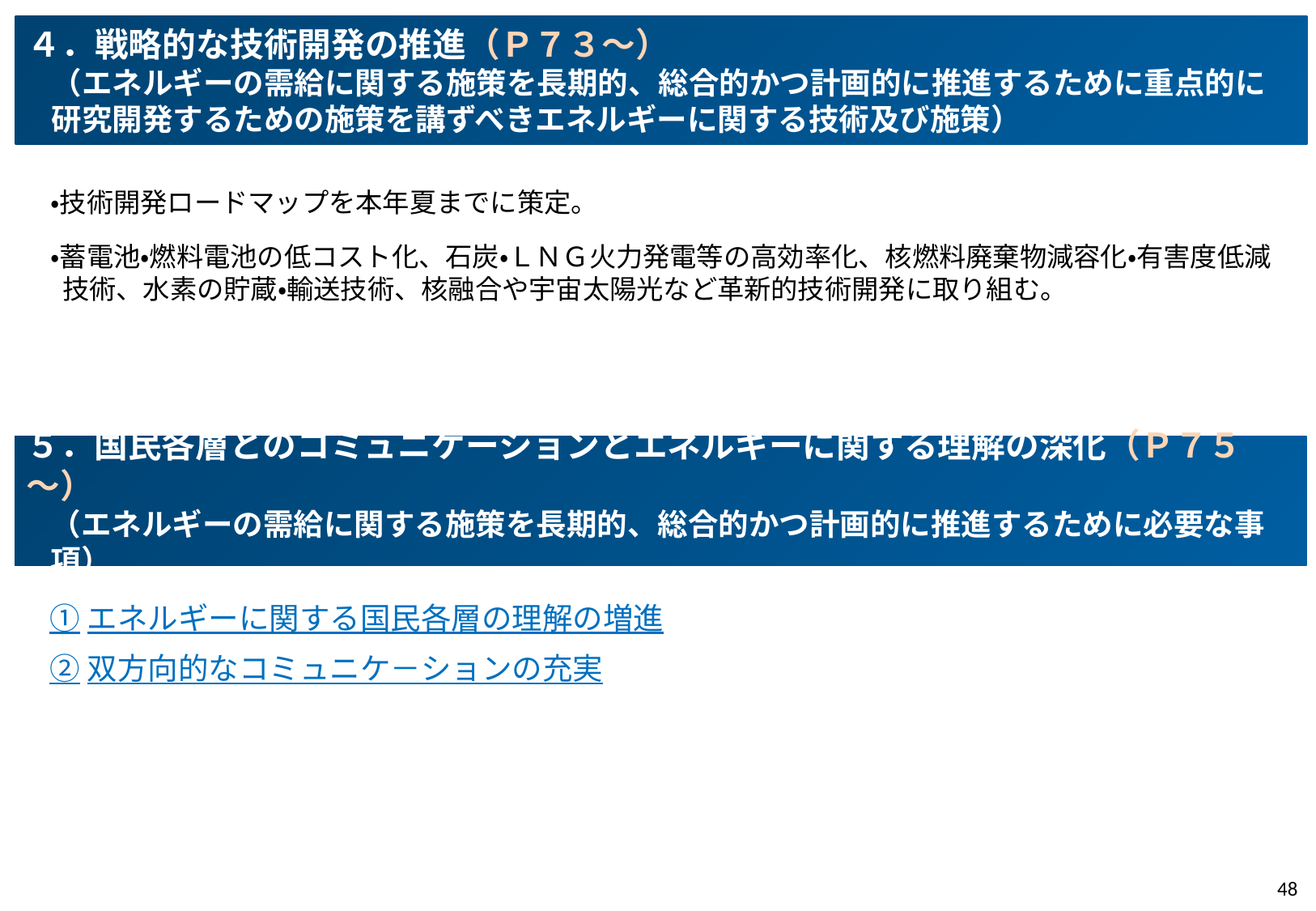

# ４．戦略的な技術開発の推進（Ｐ７３～） （エネルギーの需給に関する施策を長期的、総合的かつ計画的に推進するために重点的に研究開発するための施策を講ずべきエネルギーに関する技術及び施策）
・技術開発ロードマップを本年夏までに策定。
・蓄電池・燃料電池の低コスト化、石炭・ＬＮＧ火力発電等の高効率化、核燃料廃棄物減容化・有害度低減技術、水素の貯蔵・輸送技術、核融合や宇宙太陽光など革新的技術開発に取り組む。
５．国民各層とのコミュニケーションとエネルギーに関する理解の深化（Ｐ７５～）
（エネルギーの需給に関する施策を長期的、総合的かつ計画的に推進するために必要な事項）
①エネルギーに関する国民各層の理解の増進
②双方向的なコミュニケ－ションの充実
48